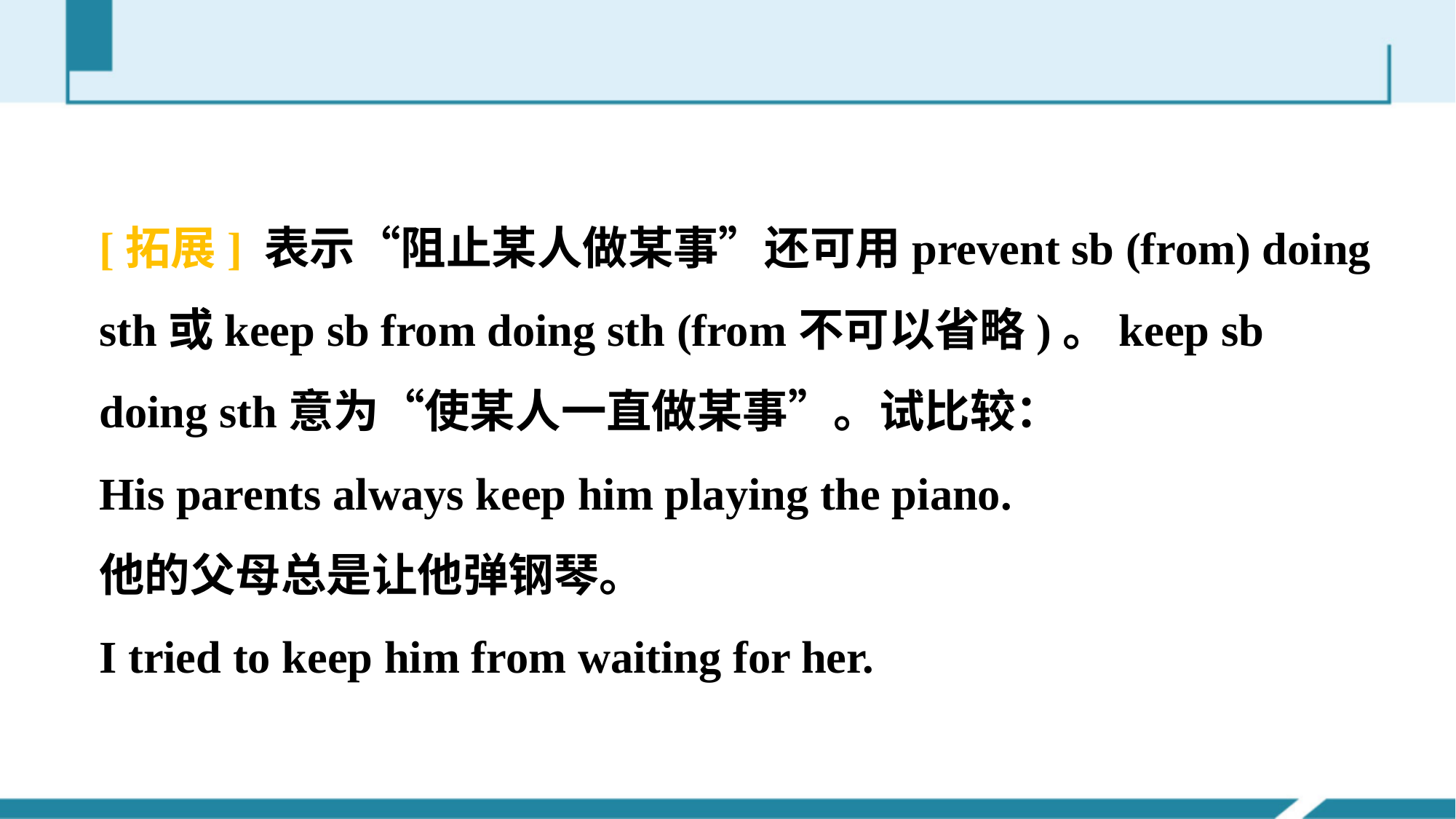

[拓展] 表示“阻止某人做某事”还可用prevent sb (from) doing sth或keep sb from doing sth (from不可以省略)。keep sb doing sth意为“使某人一直做某事”。试比较：
His parents always keep him playing the piano.
他的父母总是让他弹钢琴。
I tried to keep him from waiting for her.